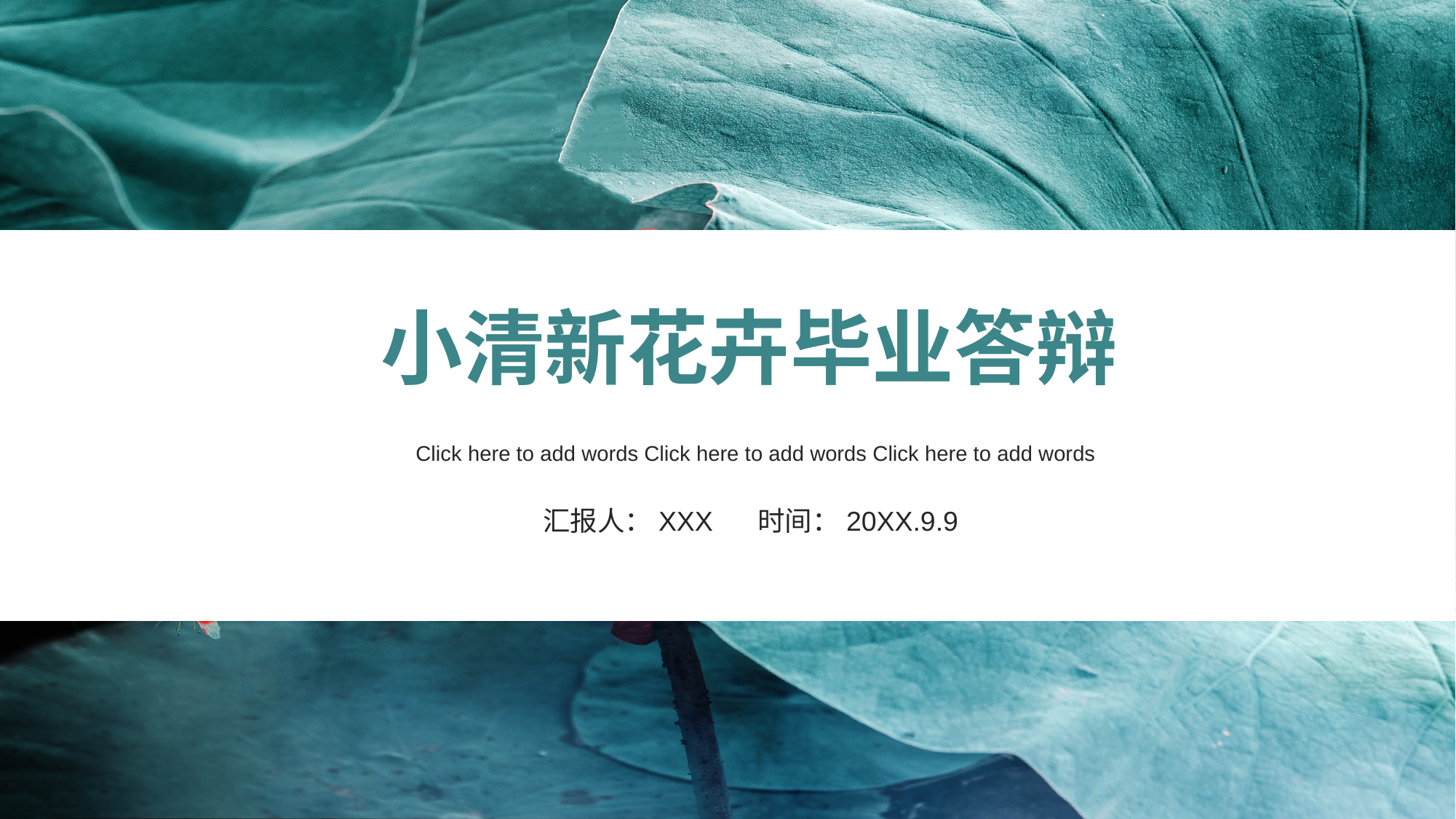

小清新花卉毕业答辩

Click here to add words Click here to add words Click here to add words
汇报人：XXX     时间：20XX.9.9